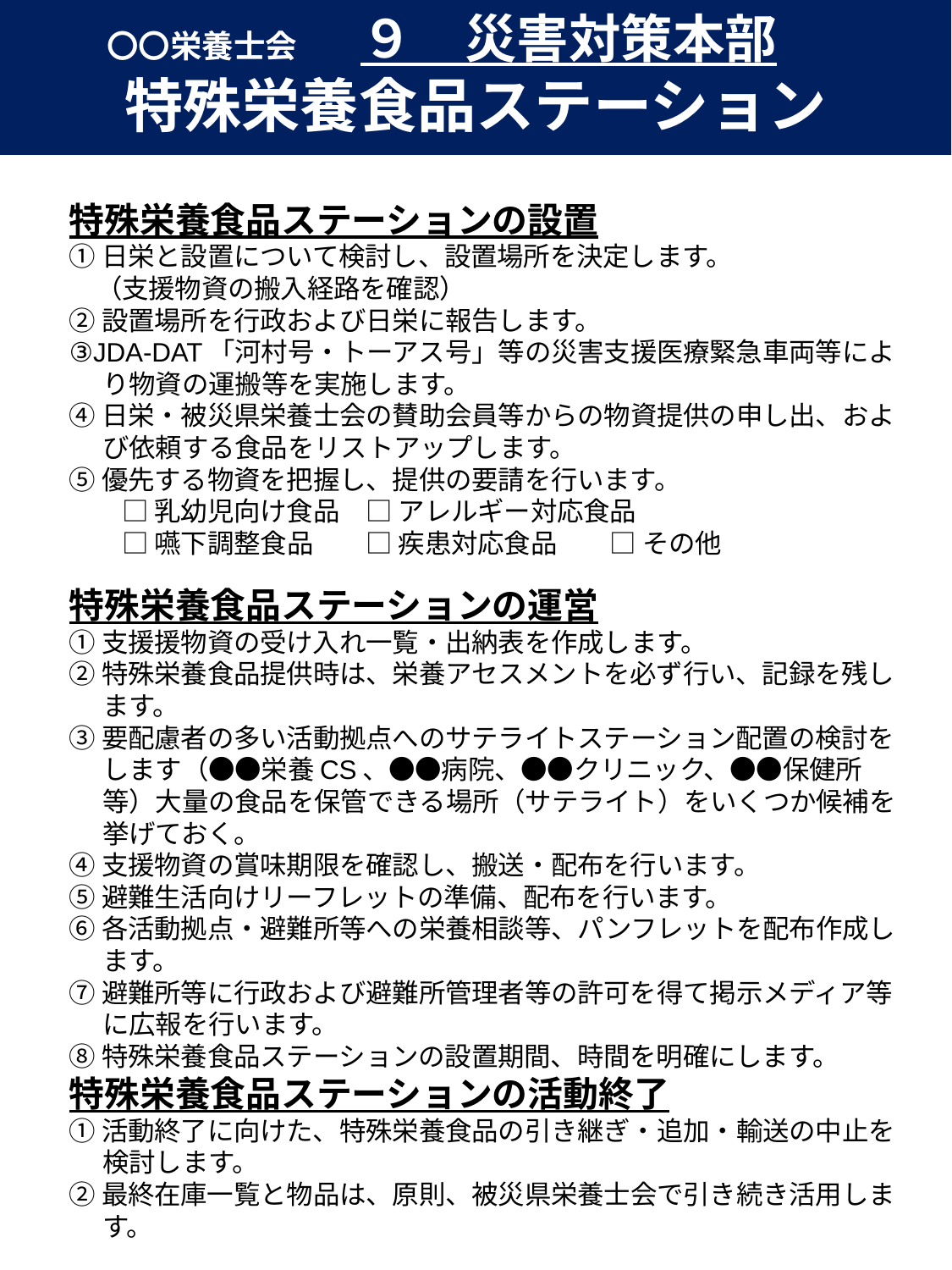

〇〇栄養士会　　９　災害対策本部
特殊栄養食品ステーション
特殊栄養食品ステーションの設置
①日栄と設置について検討し、設置場所を決定します。
　（支援物資の搬入経路を確認）
②設置場所を行政および日栄に報告します。
③JDA-DAT「河村号・トーアス号」等の災害支援医療緊急車両等により物資の運搬等を実施します。
④日栄・被災県栄養士会の賛助会員等からの物資提供の申し出、および依頼する食品をリストアップします。
⑤優先する物資を把握し、提供の要請を行います。
　　□ 乳幼児向け食品　□ アレルギー対応食品
　　□ 嚥下調整食品　　□ 疾患対応食品　　□ その他

特殊栄養食品ステーションの運営
①支援援物資の受け入れ一覧・出納表を作成します。
②特殊栄養食品提供時は、栄養アセスメントを必ず行い、記録を残します。
③要配慮者の多い活動拠点へのサテライトステーション配置の検討をします（●●栄養CS、●●病院、●●クリニック、●●保健所等）大量の食品を保管できる場所（サテライト）をいくつか候補を挙げておく。
④支援物資の賞味期限を確認し、搬送・配布を行います。
⑤避難生活向けリーフレットの準備、配布を行います。
⑥各活動拠点・避難所等への栄養相談等、パンフレットを配布作成します。
⑦避難所等に行政および避難所管理者等の許可を得て掲示メディア等に広報を行います。
⑧特殊栄養食品ステーションの設置期間、時間を明確にします。
特殊栄養食品ステーションの活動終了
①活動終了に向けた、特殊栄養食品の引き継ぎ・追加・輸送の中止を検討します。
②最終在庫一覧と物品は、原則、被災県栄養士会で引き続き活用します。